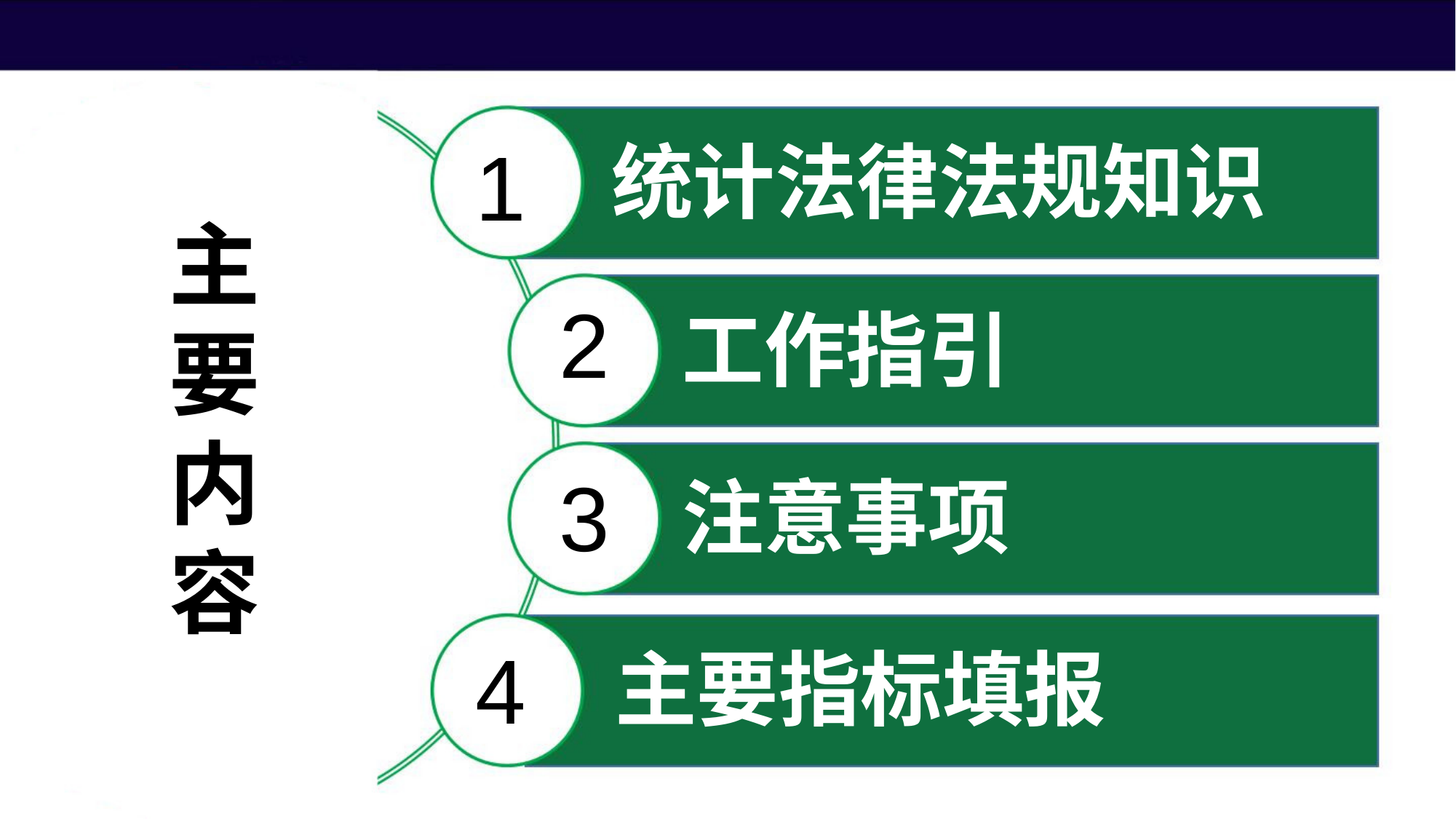

1
统计法律法规知识
主要内容
2
工作指引
3
注意事项
4
主要指标填报